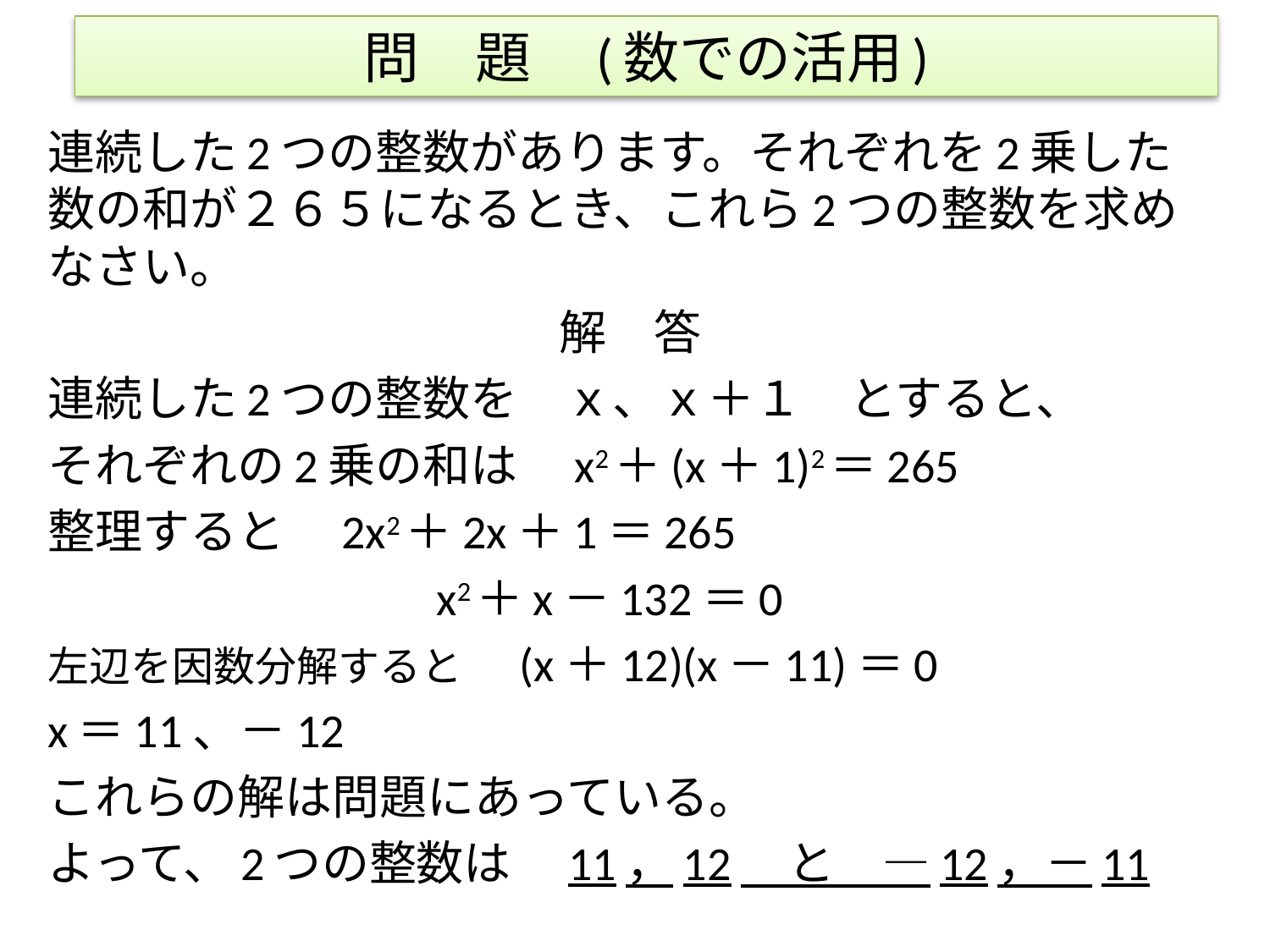

# 問　題　(数での活用)
連続した2つの整数があります。それぞれを2乗した数の和が２６５になるとき、これら2つの整数を求めなさい。
解　答
連続した2つの整数を　ｘ、ｘ＋１　とすると、
それぞれの2乗の和は　x2＋(x＋1)2＝265
整理すると　2x2＋2x＋1＝265
　　　　　　　　x2＋x－132＝0
左辺を因数分解すると　(x＋12)(x－11)＝0
x＝11、－12
これらの解は問題にあっている。
よって、2つの整数は　11，12　と　―12，－11